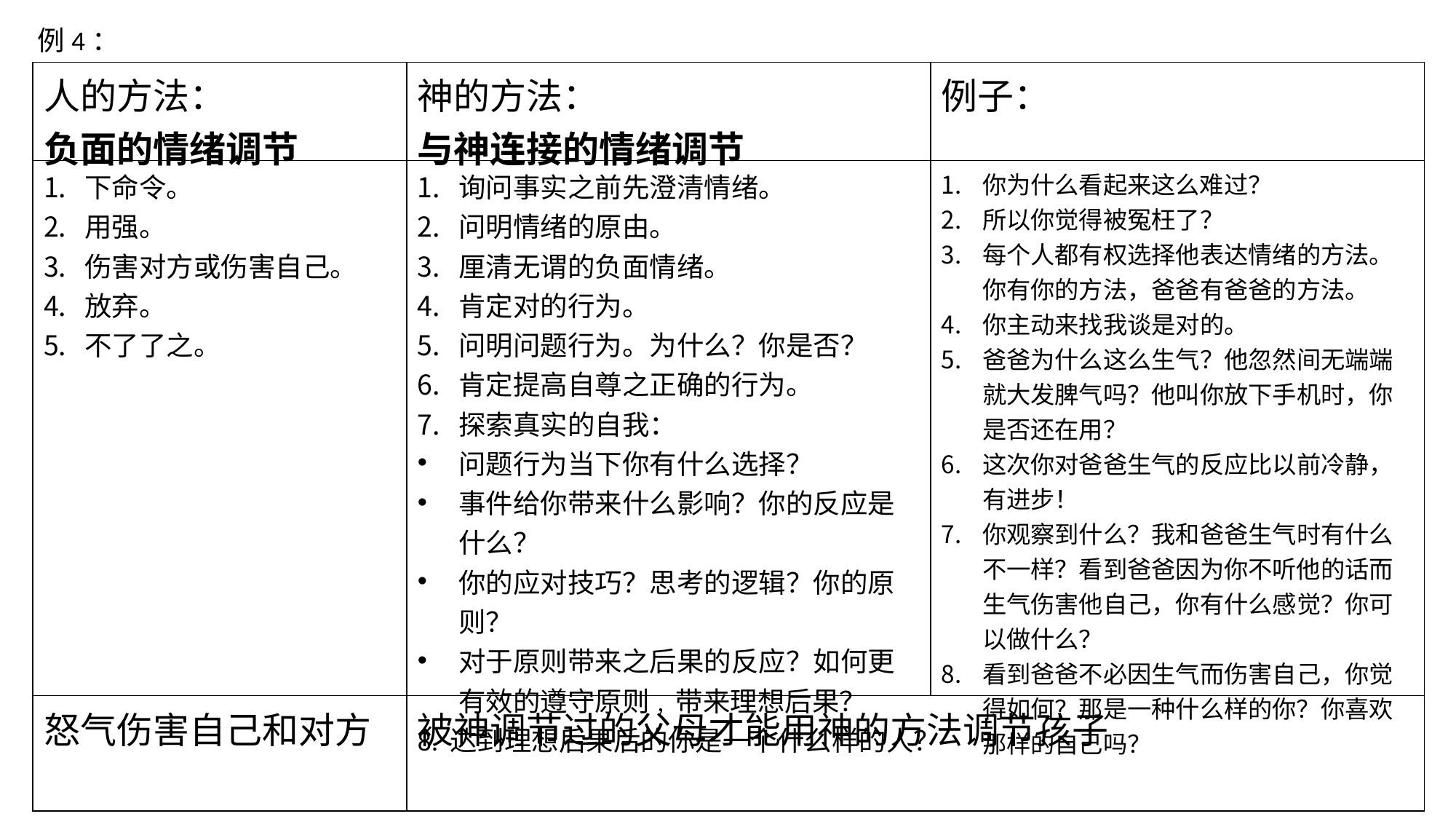

例4：
| 人的方法： 负面的情绪调节 | 神的方法： 与神连接的情绪调节 | 例子： |
| --- | --- | --- |
| 下命令。 用强。 伤害对方或伤害自己。 放弃。 不了了之。 | 询问事实之前先澄清情绪。 问明情绪的原由。 厘清无谓的负面情绪。 肯定对的行为。 问明问题行为。为什么？你是否？ 肯定提高自尊之正确的行为。 探索真实的自我： 问题行为当下你有什么选择？ 事件给你带来什么影响？你的反应是什么？ 你的应对技巧？思考的逻辑？你的原则？ 对于原则带来之后果的反应？如何更有效的遵守原则, 带来理想后果？ 8. 达到理想后果后的你是一个什么样的人？ | 你为什么看起来这么难过？ 所以你觉得被冤枉了？ 每个人都有权选择他表达情绪的方法。你有你的方法，爸爸有爸爸的方法。 你主动来找我谈是对的。 爸爸为什么这么生气？他忽然间无端端就大发脾气吗？他叫你放下手机时，你是否还在用？ 这次你对爸爸生气的反应比以前冷静，有进步！ 你观察到什么？我和爸爸生气时有什么不一样？看到爸爸因为你不听他的话而生气伤害他自己，你有什么感觉？你可以做什么？ 看到爸爸不必因生气而伤害自己，你觉得如何？那是一种什么样的你？你喜欢那样的自己吗？ |
| 怒气伤害自己和对方 | 被神调节过的父母才能用神的方法调节孩子 |  |